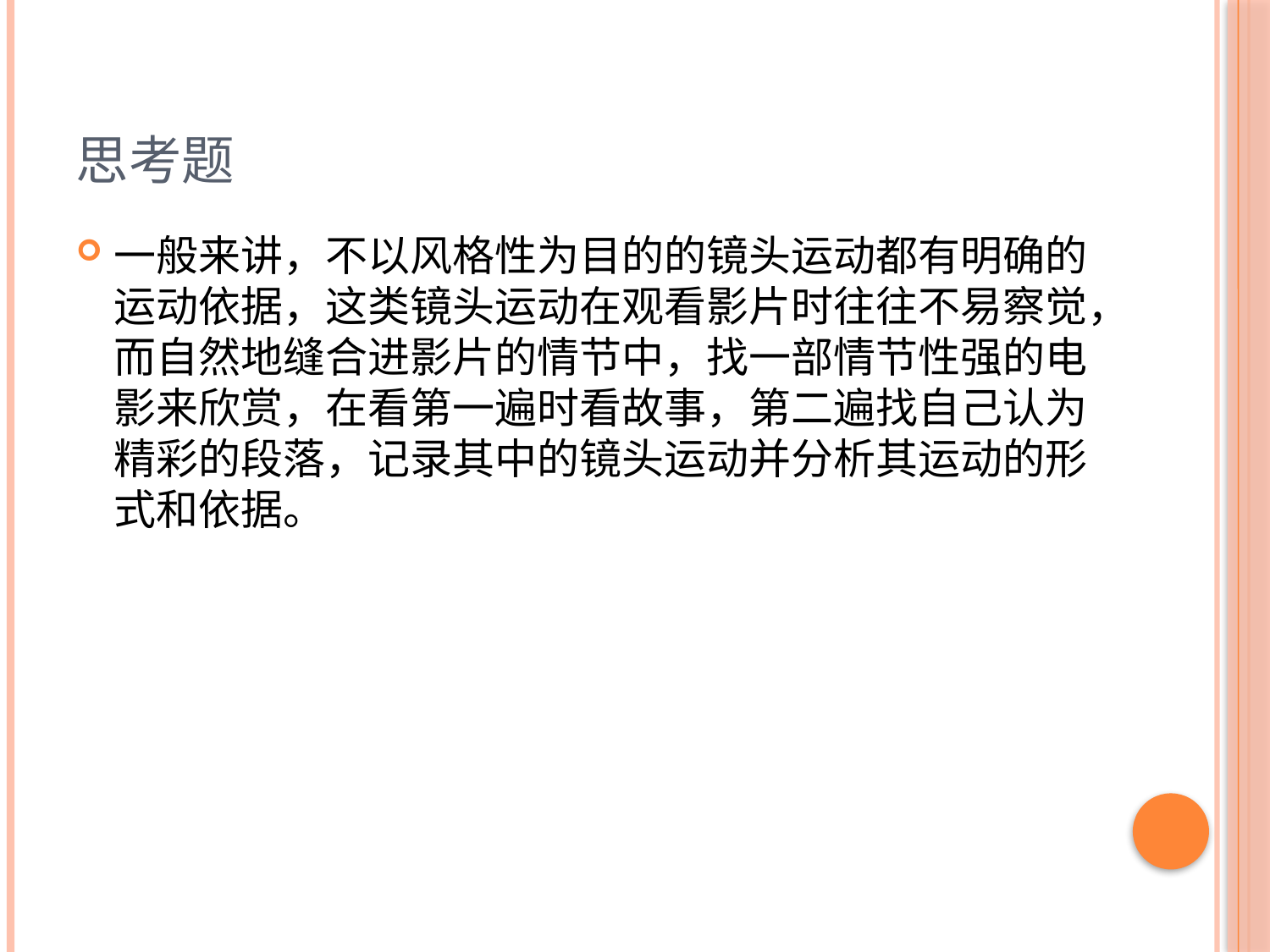

# 思考题
一般来讲，不以风格性为目的的镜头运动都有明确的运动依据，这类镜头运动在观看影片时往往不易察觉，而自然地缝合进影片的情节中，找一部情节性强的电影来欣赏，在看第一遍时看故事，第二遍找自己认为精彩的段落，记录其中的镜头运动并分析其运动的形式和依据。